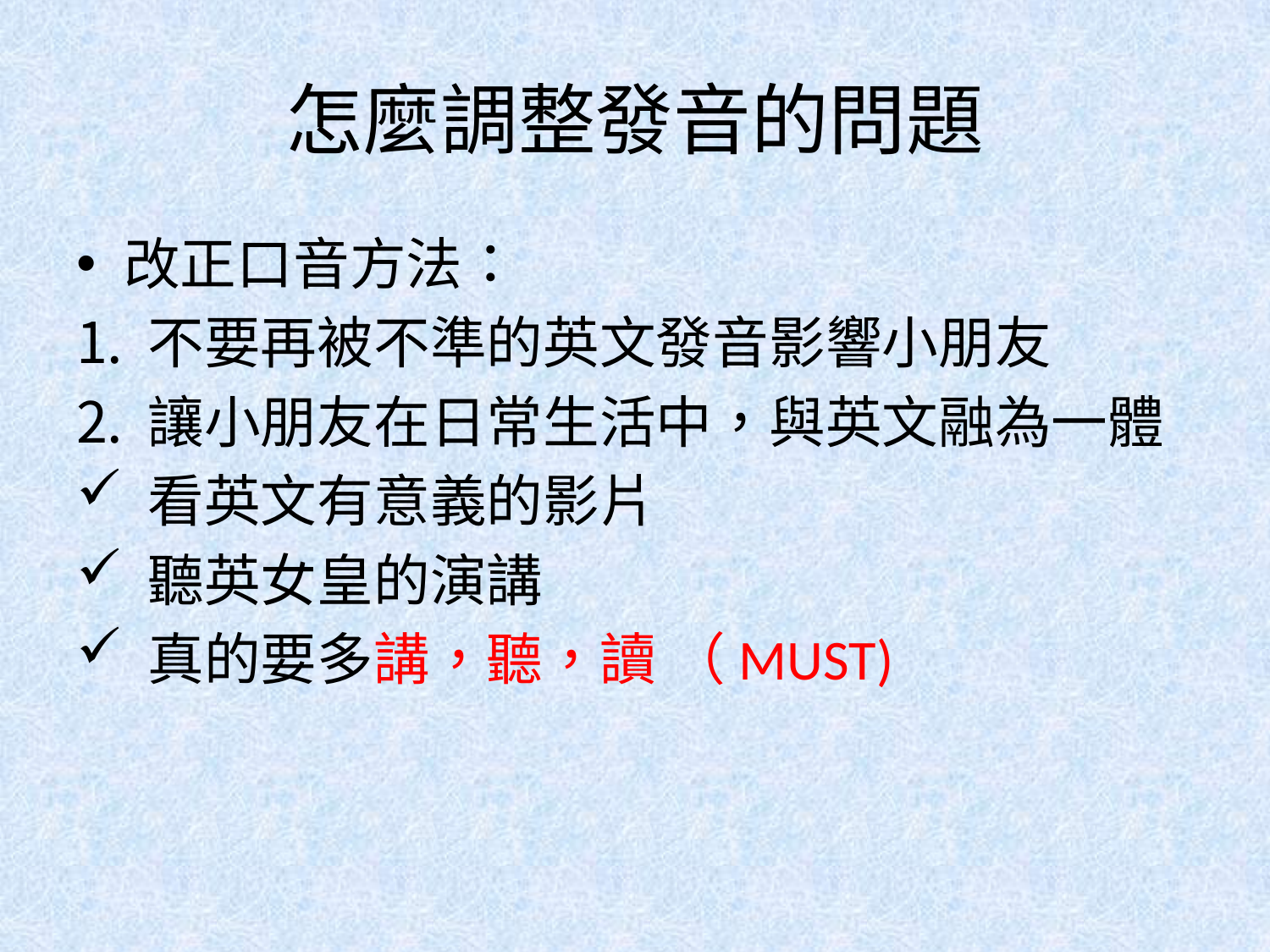

# 怎麼調整發音的問題
改正口音方法：
不要再被不準的英文發音影響小朋友
讓小朋友在日常生活中，與英文融為一體
看英文有意義的影片
聽英女皇的演講
真的要多講，聽，讀 （MUST)